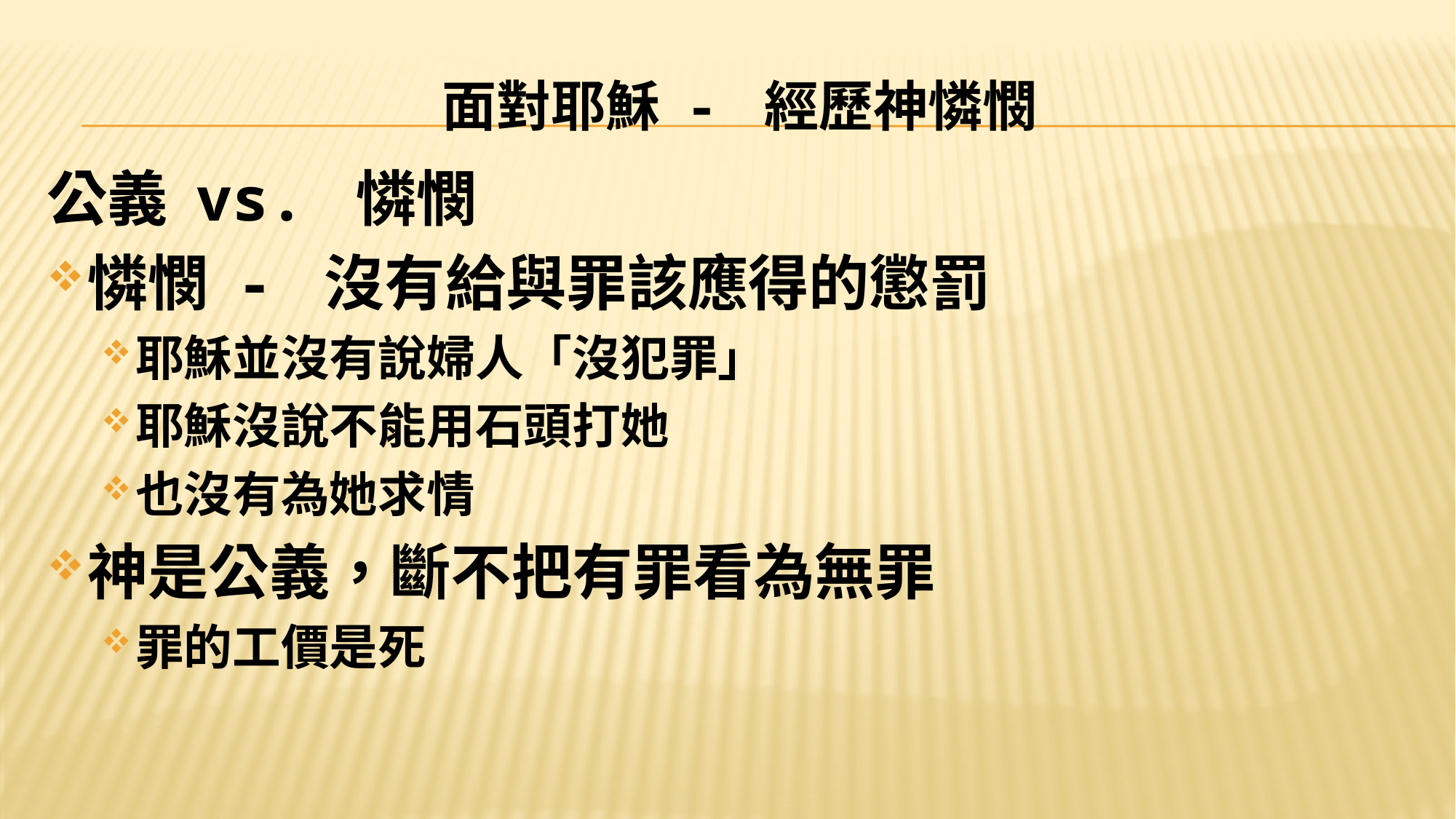

# 面對耶穌 - 經歷神憐憫
公義 vs. 憐憫
憐憫 - 沒有給與罪該應得的懲罰
耶穌並沒有說婦人「沒犯罪」
耶穌沒說不能用石頭打她
也沒有為她求情
神是公義，斷不把有罪看為無罪
罪的工價是死